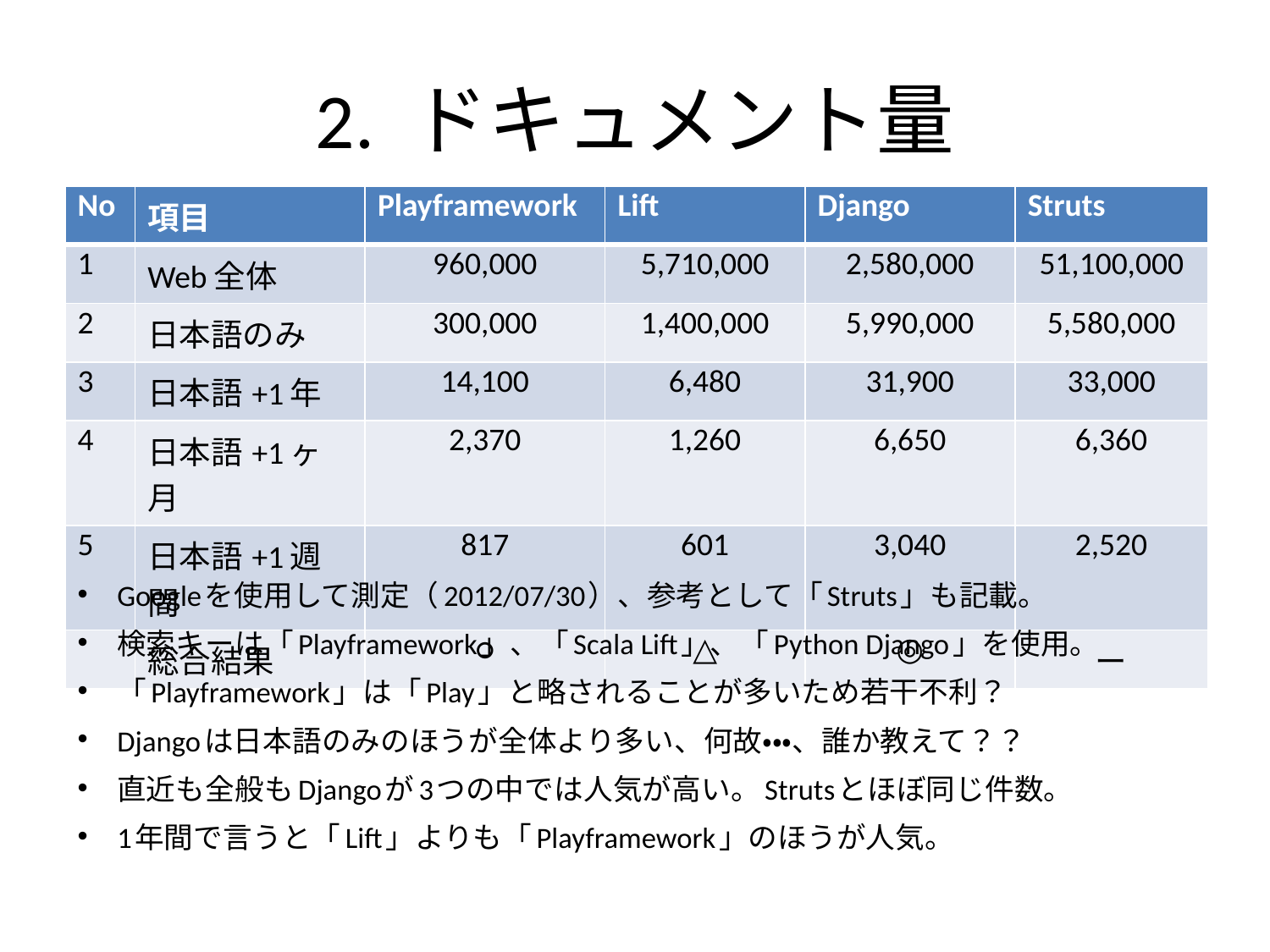

# 2. ドキュメント量
| No | 項目 | Playframework | Lift | Django | Struts |
| --- | --- | --- | --- | --- | --- |
| 1 | Web全体 | 960,000 | 5,710,000 | 2,580,000 | 51,100,000 |
| 2 | 日本語のみ | 300,000 | 1,400,000 | 5,990,000 | 5,580,000 |
| 3 | 日本語+1年 | 14,100 | 6,480 | 31,900 | 33,000 |
| 4 | 日本語+1ヶ月 | 2,370 | 1,260 | 6,650 | 6,360 |
| 5 | 日本語+1週間 | 817 | 601 | 3,040 | 2,520 |
|  | 総合結果 | ○ | △ | ◎ | ー |
Googleを使用して測定（2012/07/30）、参考として「Struts」も記載。
検索キーは「Playframework」、「Scala Lift」、「Python Django」を使用。
「Playframework」は「Play」と略されることが多いため若干不利？
Djangoは日本語のみのほうが全体より多い、何故・・・、誰か教えて？？
直近も全般もDjangoが3つの中では人気が高い。Strutsとほぼ同じ件数。
1年間で言うと「Lift」よりも「Playframework」のほうが人気。